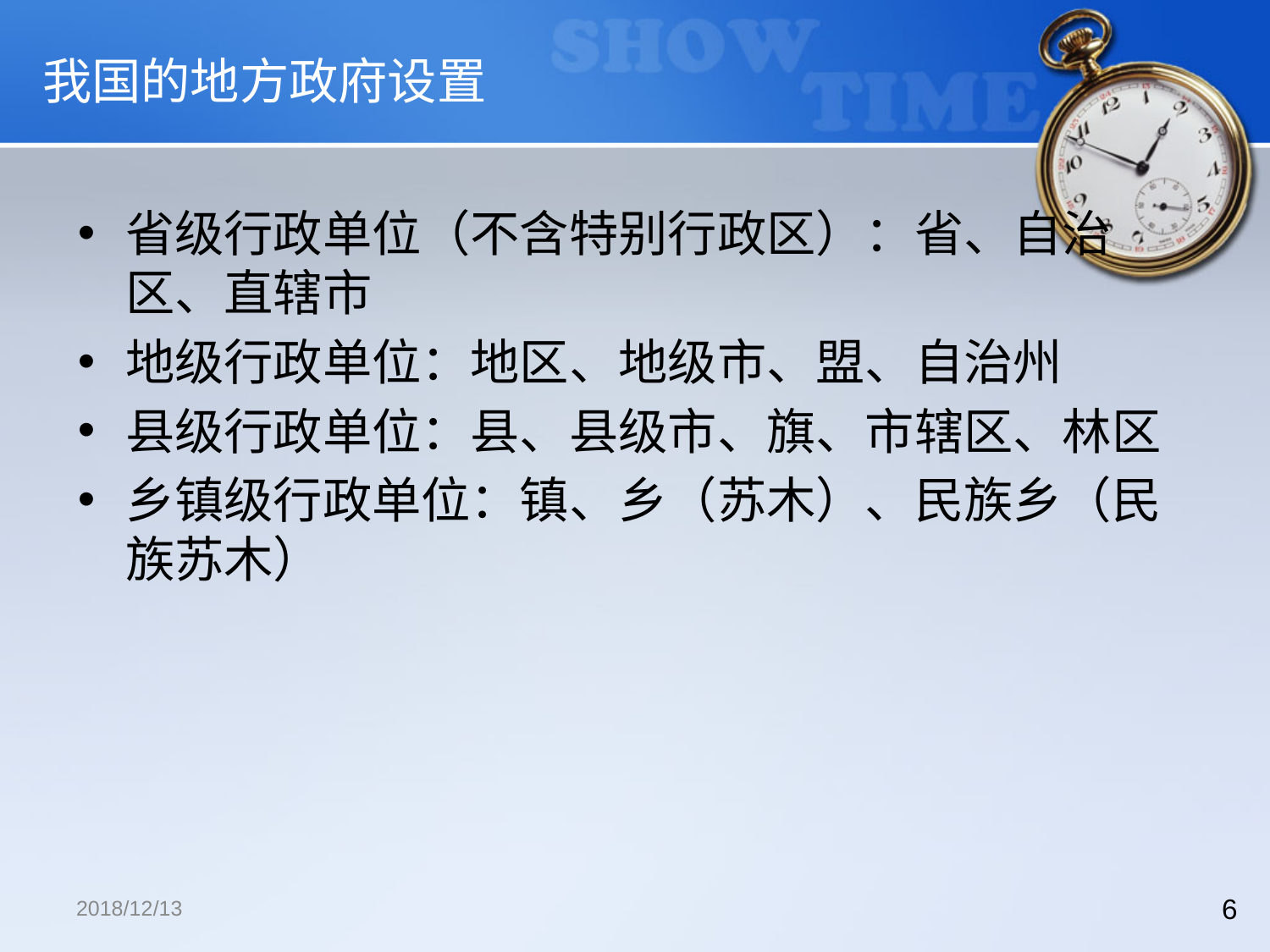

# 我国的地方政府设置
省级行政单位（不含特别行政区）：省、自治区、直辖市
地级行政单位：地区、地级市、盟、自治州
县级行政单位：县、县级市、旗、市辖区、林区
乡镇级行政单位：镇、乡（苏木）、民族乡（民族苏木）
2018/12/13
6